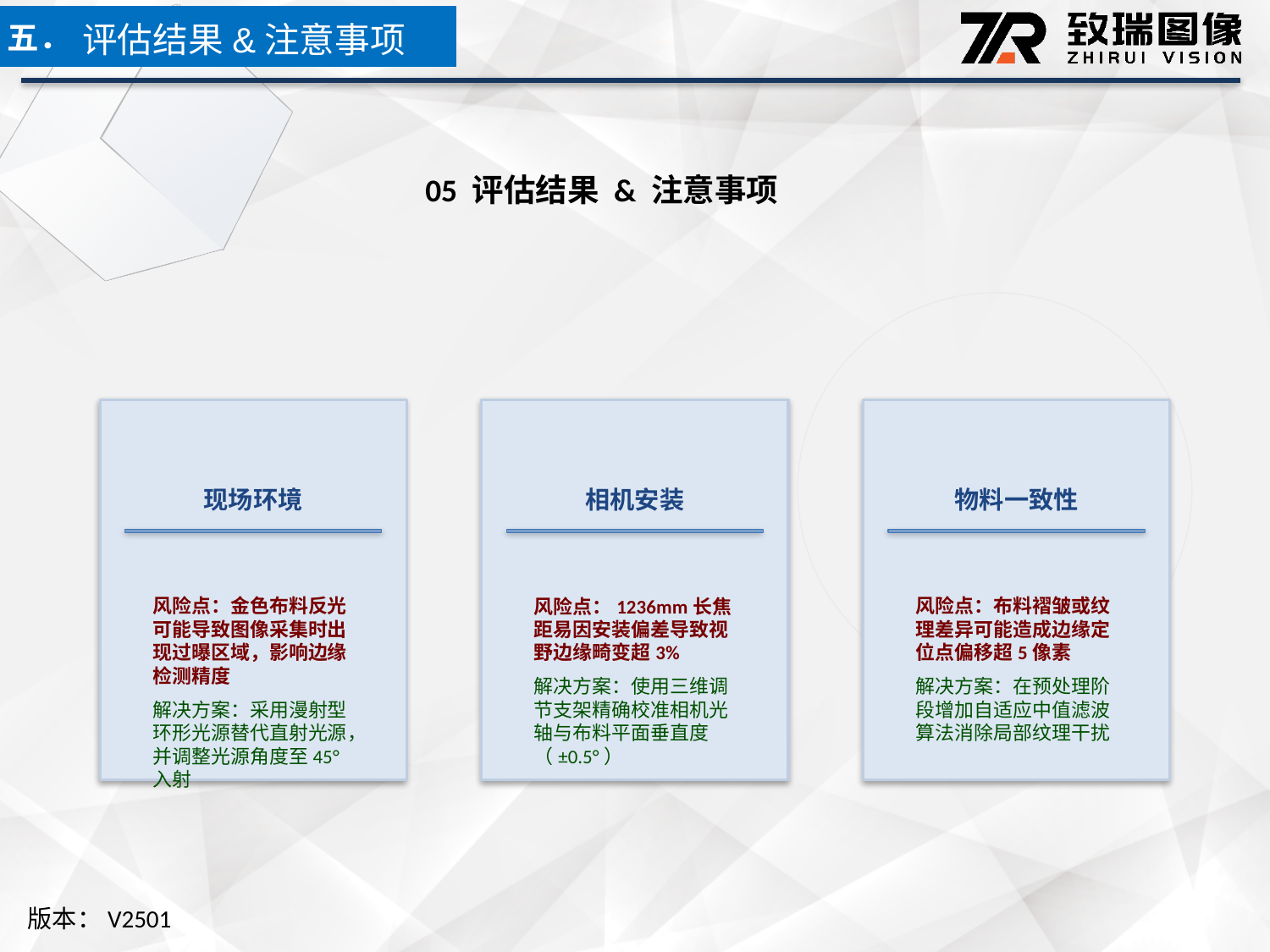

五．
评估结果&注意事项

05 评估结果 & 注意事项

现场环境

相机安装

物料一致性

风险点：金色布料反光可能导致图像采集时出现过曝区域，影响边缘检测精度
解决方案：采用漫射型环形光源替代直射光源，并调整光源角度至45°入射

风险点：1236mm长焦距易因安装偏差导致视野边缘畸变超3%
解决方案：使用三维调节支架精确校准相机光轴与布料平面垂直度（±0.5°）

风险点：布料褶皱或纹理差异可能造成边缘定位点偏移超5像素
解决方案：在预处理阶段增加自适应中值滤波算法消除局部纹理干扰